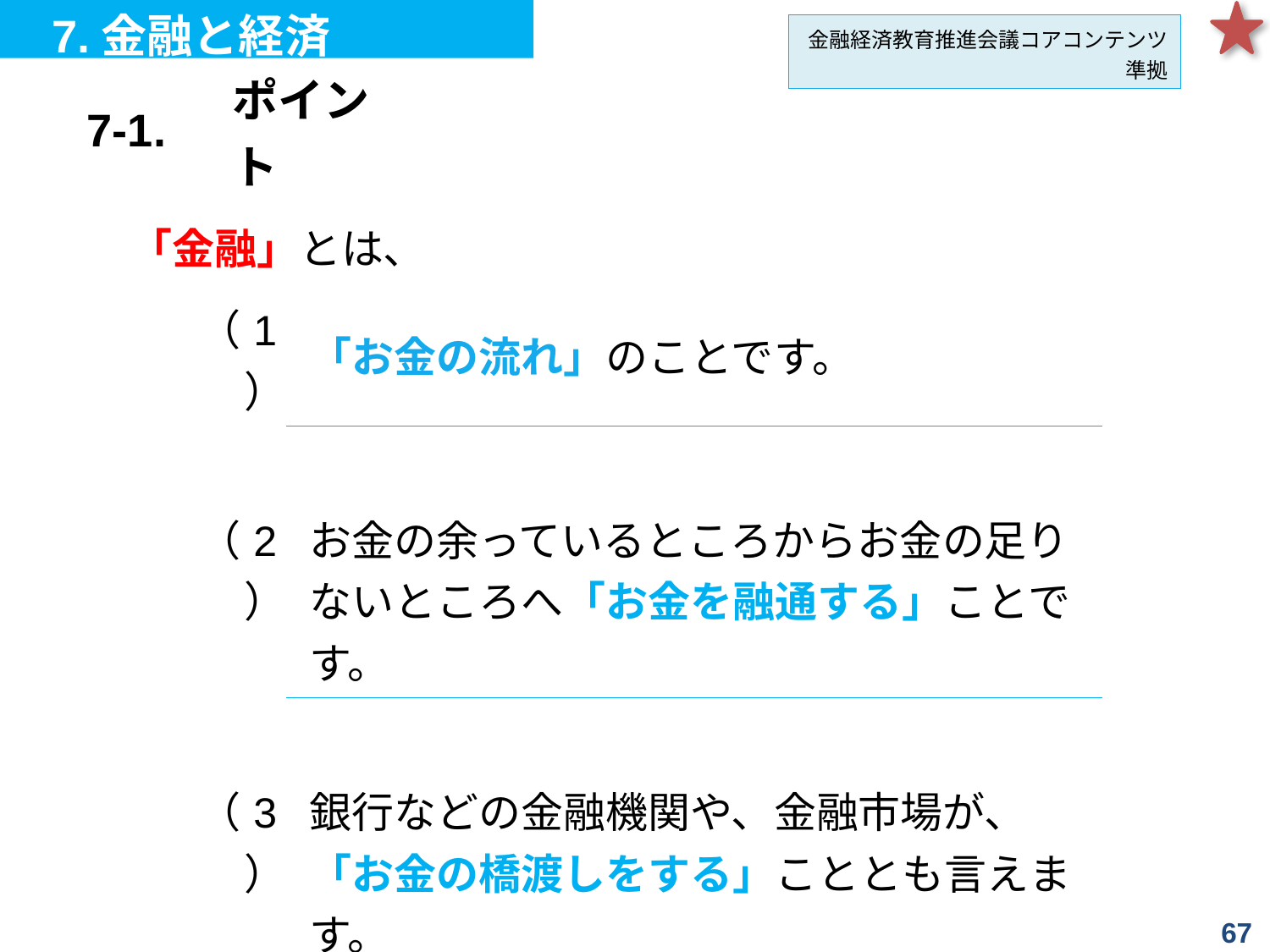

7.金融と経済

金融経済教育推進会議コアコンテンツ準拠
| 7-1. | ポイント |
| --- | --- |
「金融」とは、
| （1） | 「お金の流れ」のことです。 |
| --- | --- |
|  |  |
| （2） | お金の余っているところからお金の足りないところへ「お金を融通する」ことです。 |
|  |  |
| （3） | 銀行などの金融機関や、金融市場が、「お金の橋渡しをする」こととも言えます。 |